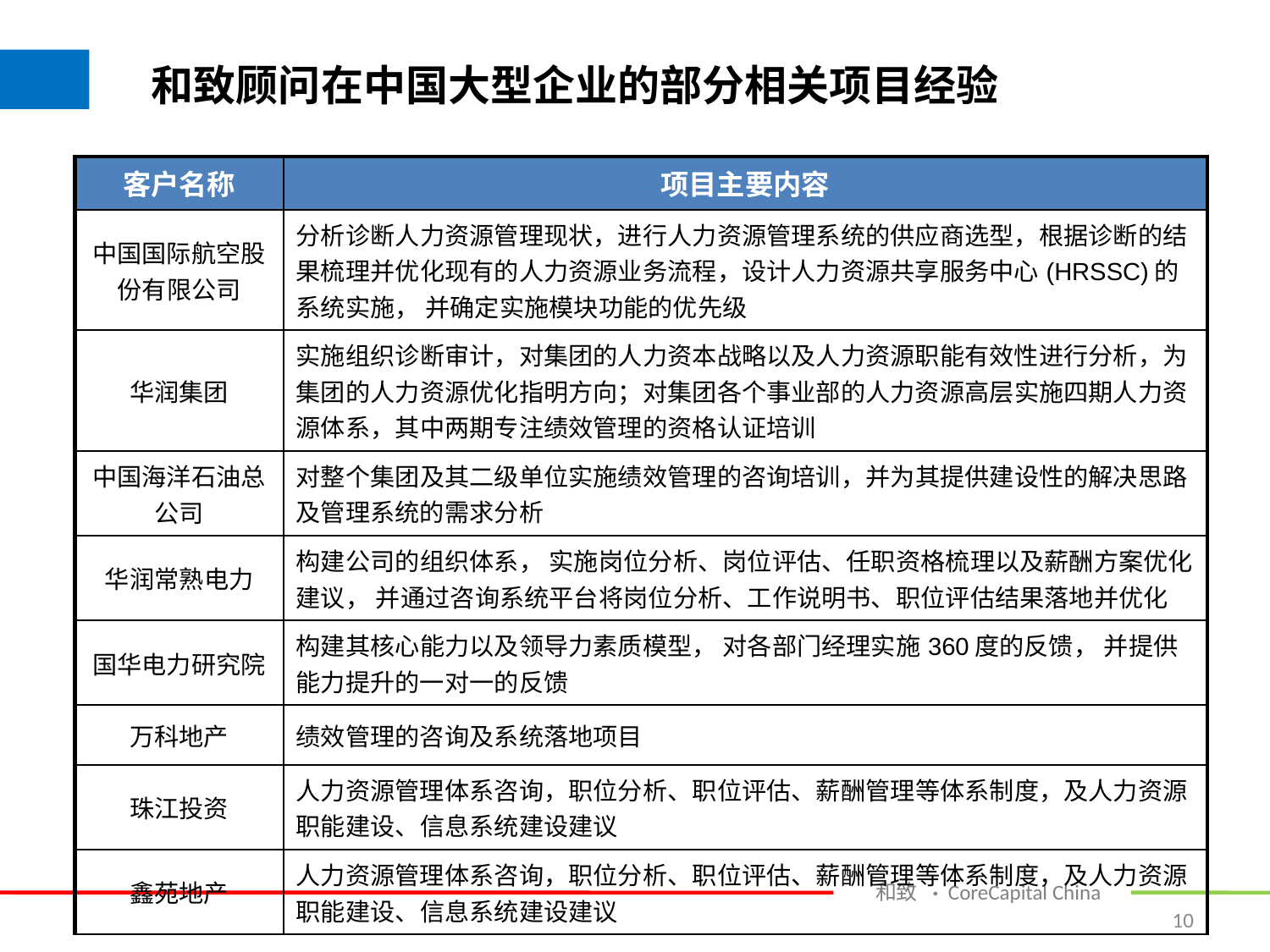

# 和致顾问在中国大型企业的部分相关项目经验
| 客户名称 | 项目主要内容 |
| --- | --- |
| 中国国际航空股份有限公司 | 分析诊断人力资源管理现状，进行人力资源管理系统的供应商选型，根据诊断的结果梳理并优化现有的人力资源业务流程，设计人力资源共享服务中心(HRSSC)的系统实施， 并确定实施模块功能的优先级 |
| 华润集团 | 实施组织诊断审计，对集团的人力资本战略以及人力资源职能有效性进行分析，为集团的人力资源优化指明方向；对集团各个事业部的人力资源高层实施四期人力资源体系，其中两期专注绩效管理的资格认证培训 |
| 中国海洋石油总公司 | 对整个集团及其二级单位实施绩效管理的咨询培训，并为其提供建设性的解决思路及管理系统的需求分析 |
| 华润常熟电力 | 构建公司的组织体系， 实施岗位分析、岗位评估、任职资格梳理以及薪酬方案优化建议， 并通过咨询系统平台将岗位分析、工作说明书、职位评估结果落地并优化 |
| 国华电力研究院 | 构建其核心能力以及领导力素质模型， 对各部门经理实施360度的反馈， 并提供能力提升的一对一的反馈 |
| 万科地产 | 绩效管理的咨询及系统落地项目 |
| 珠江投资 | 人力资源管理体系咨询，职位分析、职位评估、薪酬管理等体系制度，及人力资源职能建设、信息系统建设建议 |
| 鑫苑地产 | 人力资源管理体系咨询，职位分析、职位评估、薪酬管理等体系制度，及人力资源职能建设、信息系统建设建议 |
10